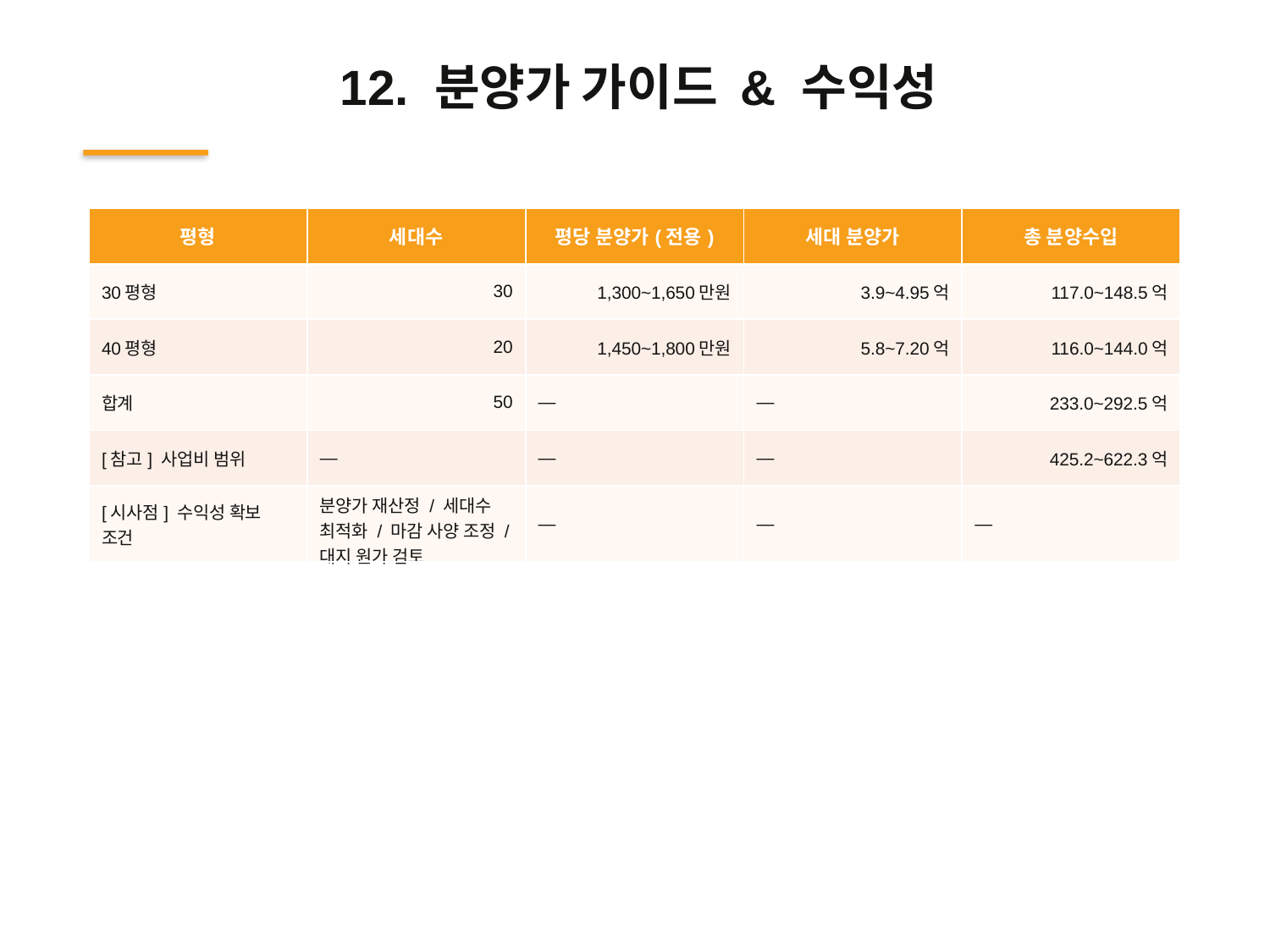

12. 분양가 가이드 & 수익성

| 평형 | 세대수 | 평당 분양가(전용) | 세대 분양가 | 총 분양수입 |
| --- | --- | --- | --- | --- |
| 30평형 | 30 | 1,300~1,650만원 | 3.9~4.95억 | 117.0~148.5억 |
| 40평형 | 20 | 1,450~1,800만원 | 5.8~7.20억 | 116.0~144.0억 |
| 합계 | 50 | — | — | 233.0~292.5억 |
| [참고] 사업비 범위 | — | — | — | 425.2~622.3억 |
| [시사점] 수익성 확보 조건 | 분양가 재산정 / 세대수 최적화 / 마감 사양 조정 / 대지 원가 검토 | — | — | — |